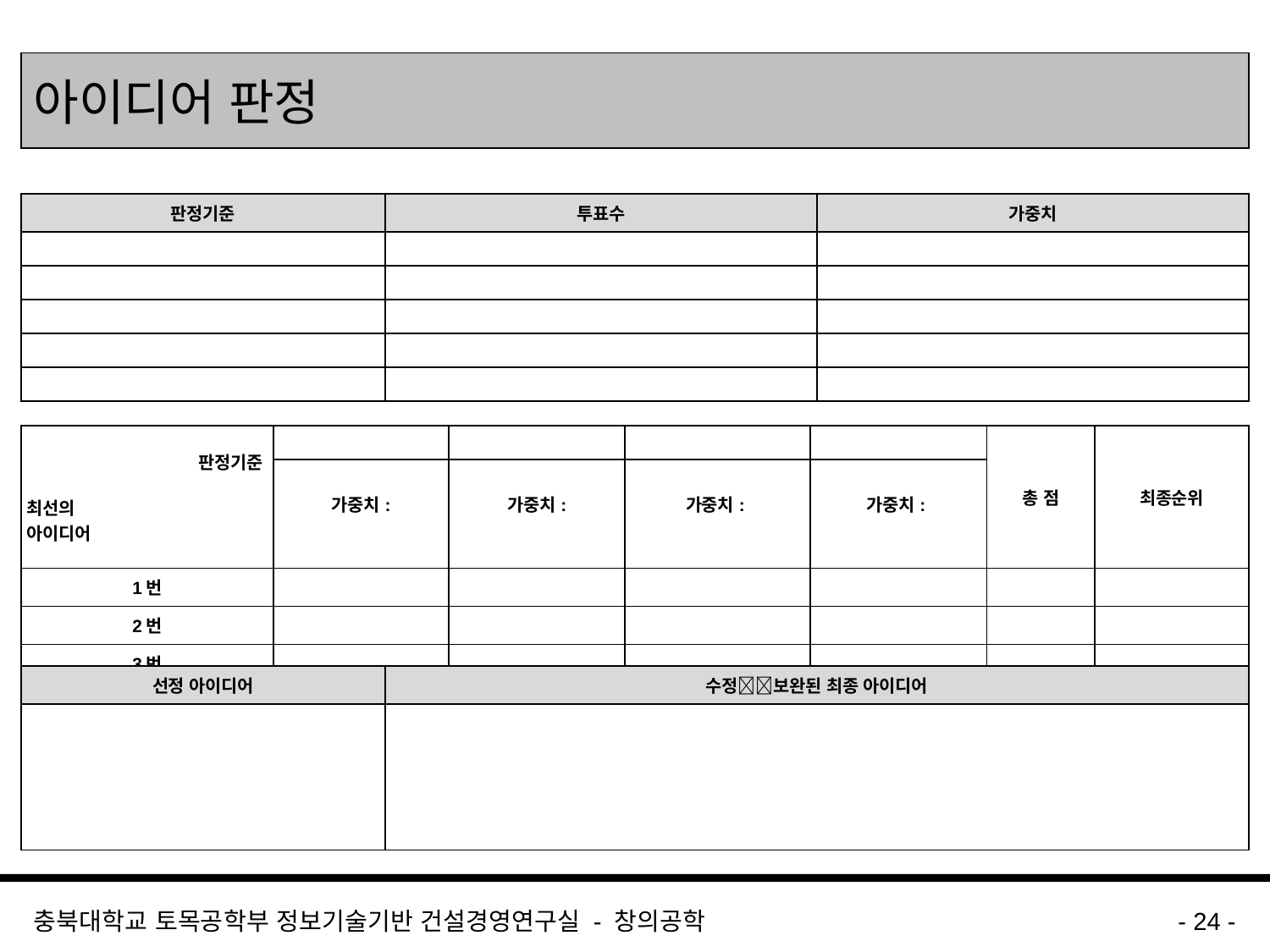

# 아이디어 판정
| 판정기준 | 투표수 | 가중치 |
| --- | --- | --- |
|  |  |  |
|  |  |  |
|  |  |  |
|  |  |  |
|  |  |  |
| 판정기준 최선의 아이디어 |  |  |  |  | 총 점 | 최종순위 |
| --- | --- | --- | --- | --- | --- | --- |
|  | 가중치: | 가중치: | 가중치: | 가중치: |  |  |
| 1번 |  |  |  |  |  |  |
| 2번 |  |  |  |  |  |  |
| 3번 |  |  |  |  |  |  |
| 선정 아이디어 | 수정⋅⋅보완된 최종 아이디어 |
| --- | --- |
|  |  |
충북대학교 토목공학부 정보기술기반 건설경영연구실 - 창의공학
- 24 -